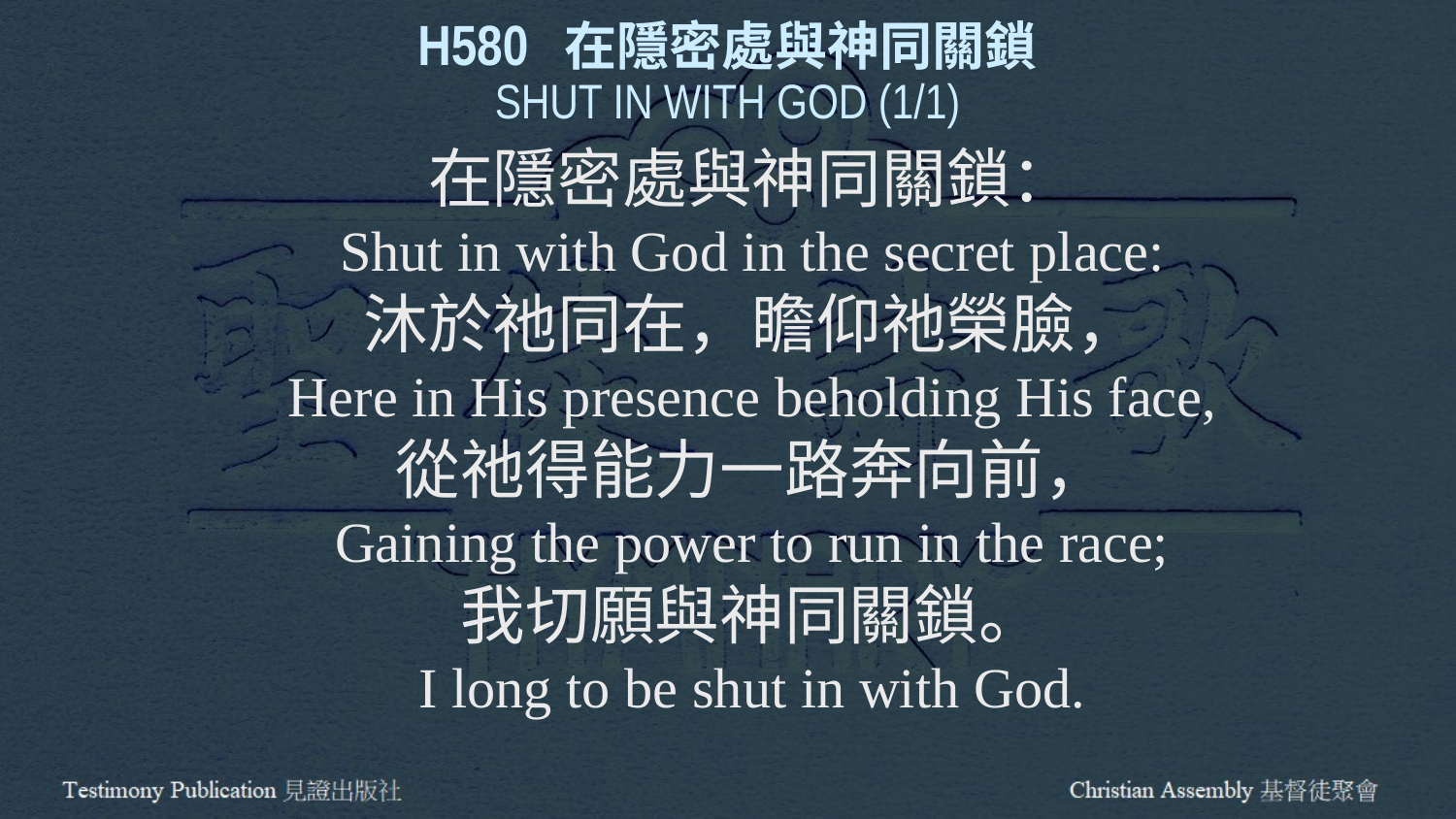

H580  在隱密處與神同關鎖
SHUT IN WITH GOD (1/1)
在隱密處與神同關鎖：
Shut in with God in the secret place:
沐於祂同在，瞻仰祂榮臉，
Here in His presence beholding His face,
從祂得能力一路奔向前，
Gaining the power to run in the race;
我切願與神同關鎖。
I long to be shut in with God.